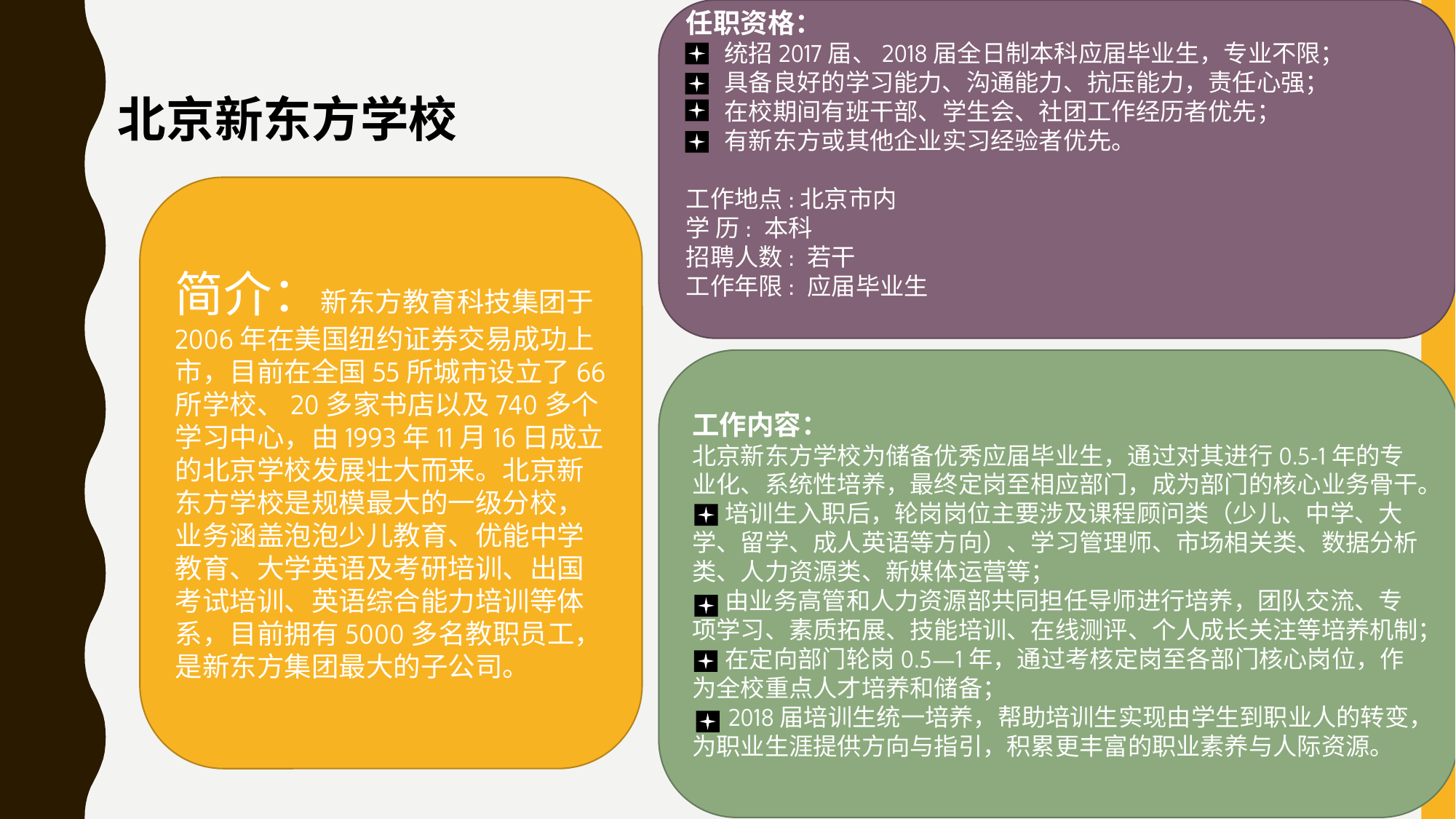

任职资格：
      统招2017届、2018届全日制本科应届毕业生，专业不限；
      具备良好的学习能力、沟通能力、抗压能力，责任心强；
      在校期间有班干部、学生会、社团工作经历者优先；
      有新东方或其他企业实习经验者优先。

工作地点:北京市内
学 历: 本科
招聘人数: 若干
工作年限: 应届毕业生

    北京新东方学校

简介：新东方教育科技集团于2006年在美国纽约证券交易成功上市，目前在全国55所城市设立了66所学校、20多家书店以及740多个学习中心，由1993年11月16日成立的北京学校发展壮大而来。北京新东方学校是规模最大的一级分校，业务涵盖泡泡少儿教育、优能中学教育、大学英语及考研培训、出国考试培训、英语综合能力培训等体系，目前拥有5000多名教职员工，是新东方集团最大的子公司。
工作内容：
北京新东方学校为储备优秀应届毕业生，通过对其进行0.5-1年的专业化、系统性培养，最终定岗至相应部门，成为部门的核心业务骨干。
     培训生入职后，轮岗岗位主要涉及课程顾问类（少儿、中学、大学、留学、成人英语等方向）、学习管理师、市场相关类、数据分析类、人力资源类、新媒体运营等；
     由业务高管和人力资源部共同担任导师进行培养，团队交流、专项学习、素质拓展、技能培训、在线测评、个人成长关注等培养机制；
     在定向部门轮岗0.5—1年，通过考核定岗至各部门核心岗位，作为全校重点人才培养和储备；
     2018届培训生统一培养，帮助培训生实现由学生到职业人的转变，为职业生涯提供方向与指引，积累更丰富的职业素养与人际资源。